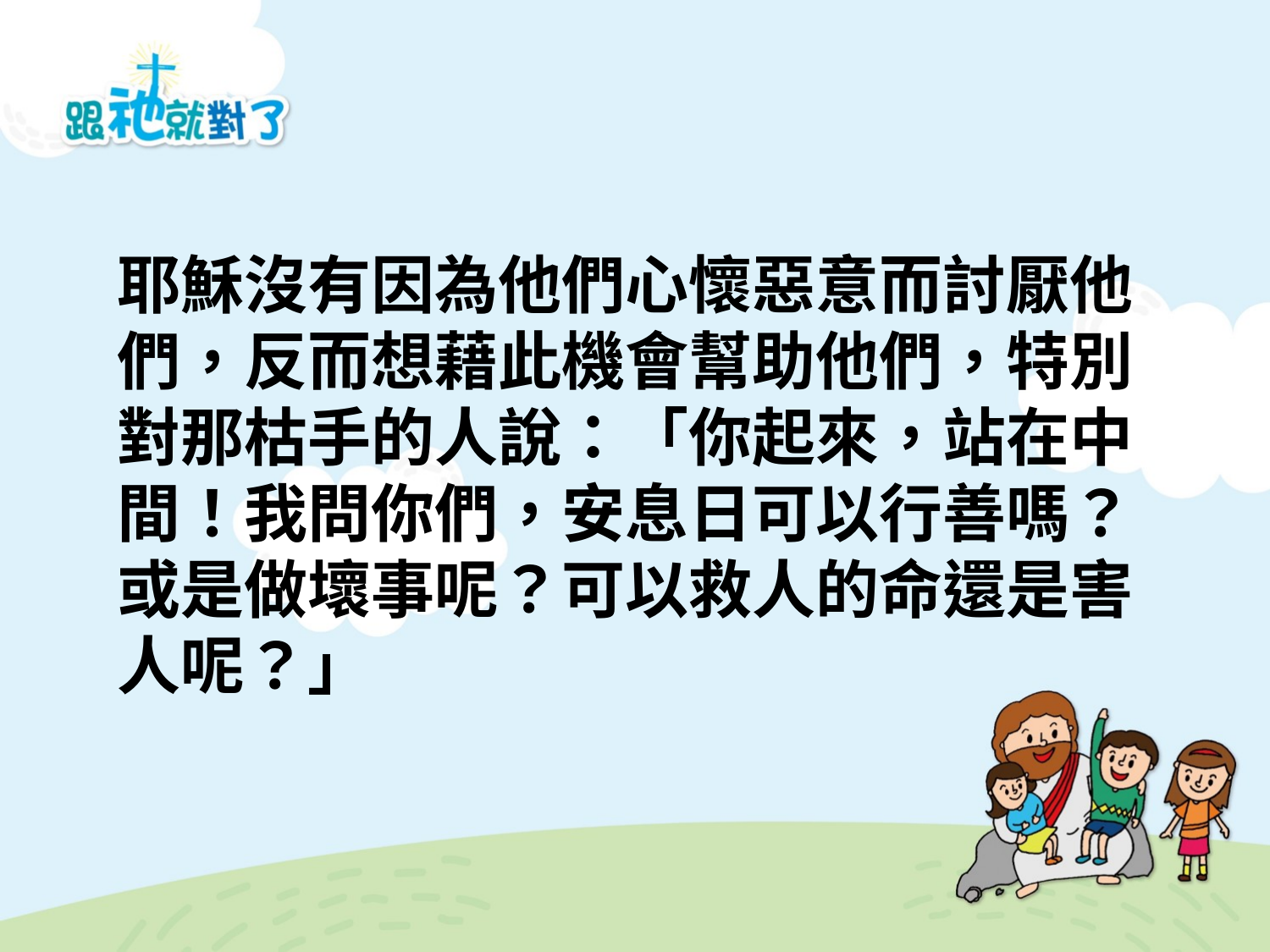

耶穌沒有因為他們心懷惡意而討厭他們，反而想藉此機會幫助他們，特別對那枯手的人說：「你起來，站在中間！我問你們，安息日可以行善嗎？或是做壞事呢？可以救人的命還是害人呢？」